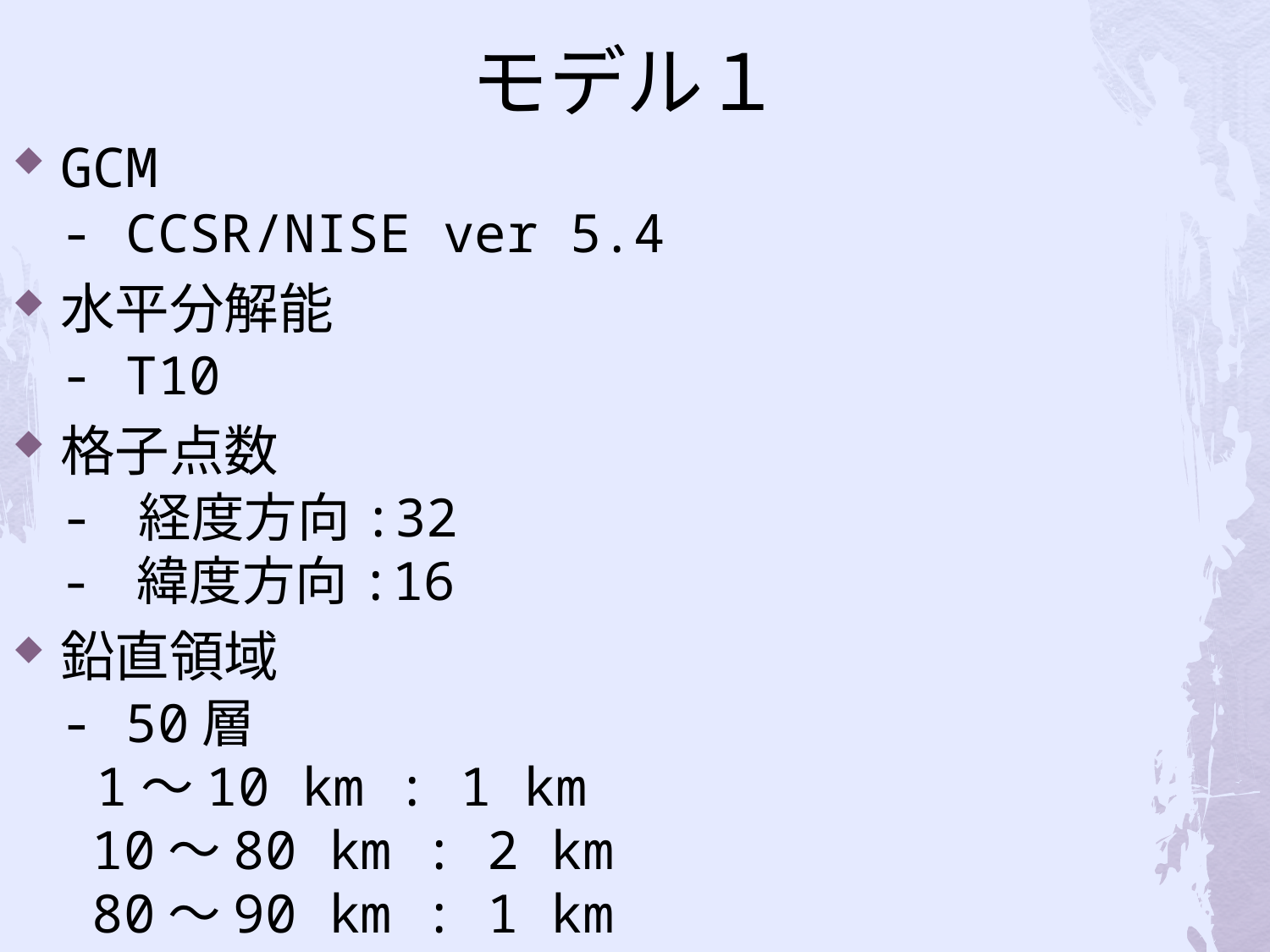

# モデル１
GCM
- CCSR/NISE ver 5.4
水平分解能
- T10
格子点数
- 経度方向:32
- 緯度方向:16
鉛直領域
- 50層
  1～10 km : 1 km
 10～80 km : 2 km
 80～90 km : 1 km